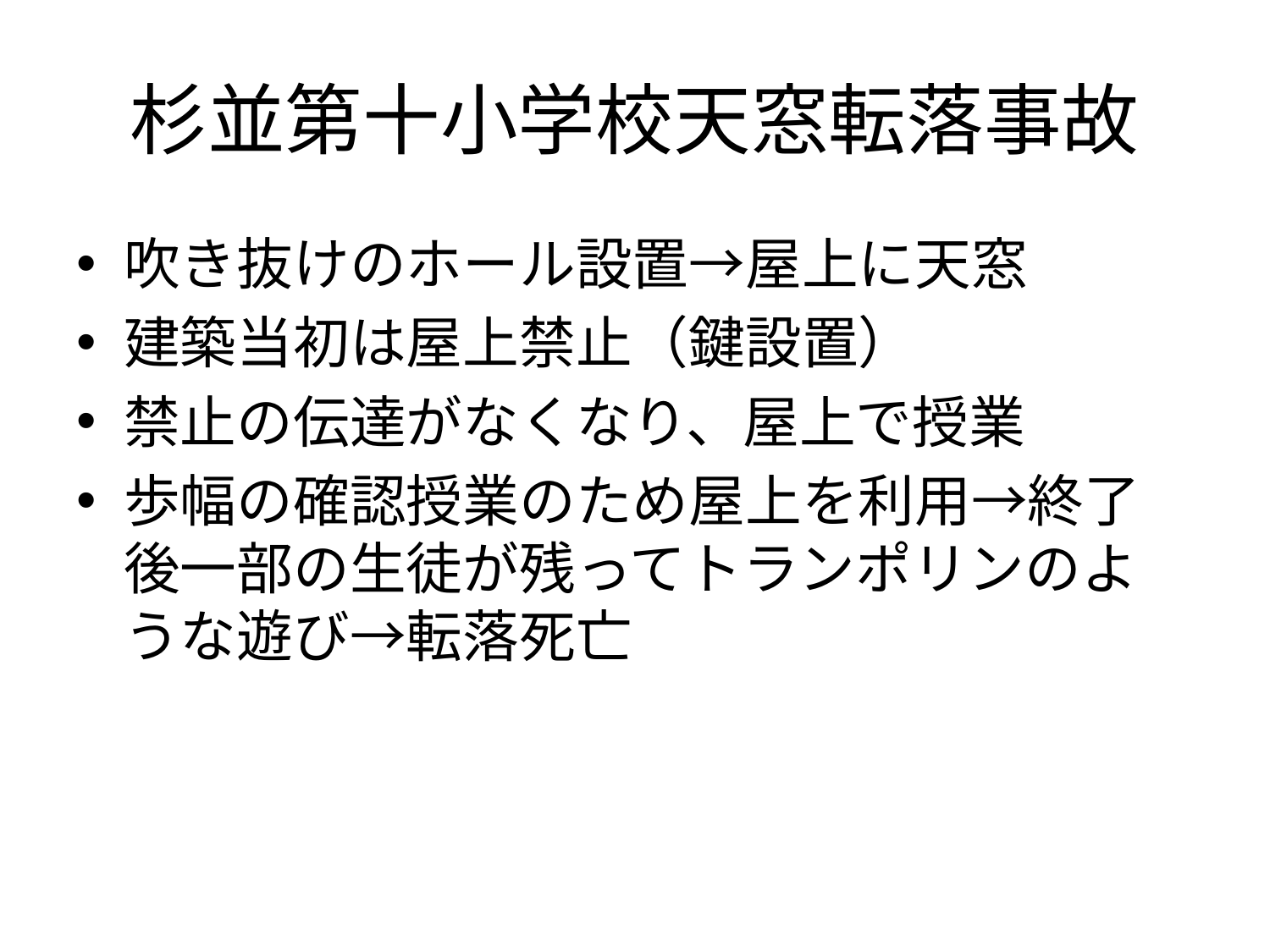

# 杉並第十小学校天窓転落事故
吹き抜けのホール設置→屋上に天窓
建築当初は屋上禁止（鍵設置）
禁止の伝達がなくなり、屋上で授業
歩幅の確認授業のため屋上を利用→終了後一部の生徒が残ってトランポリンのような遊び→転落死亡